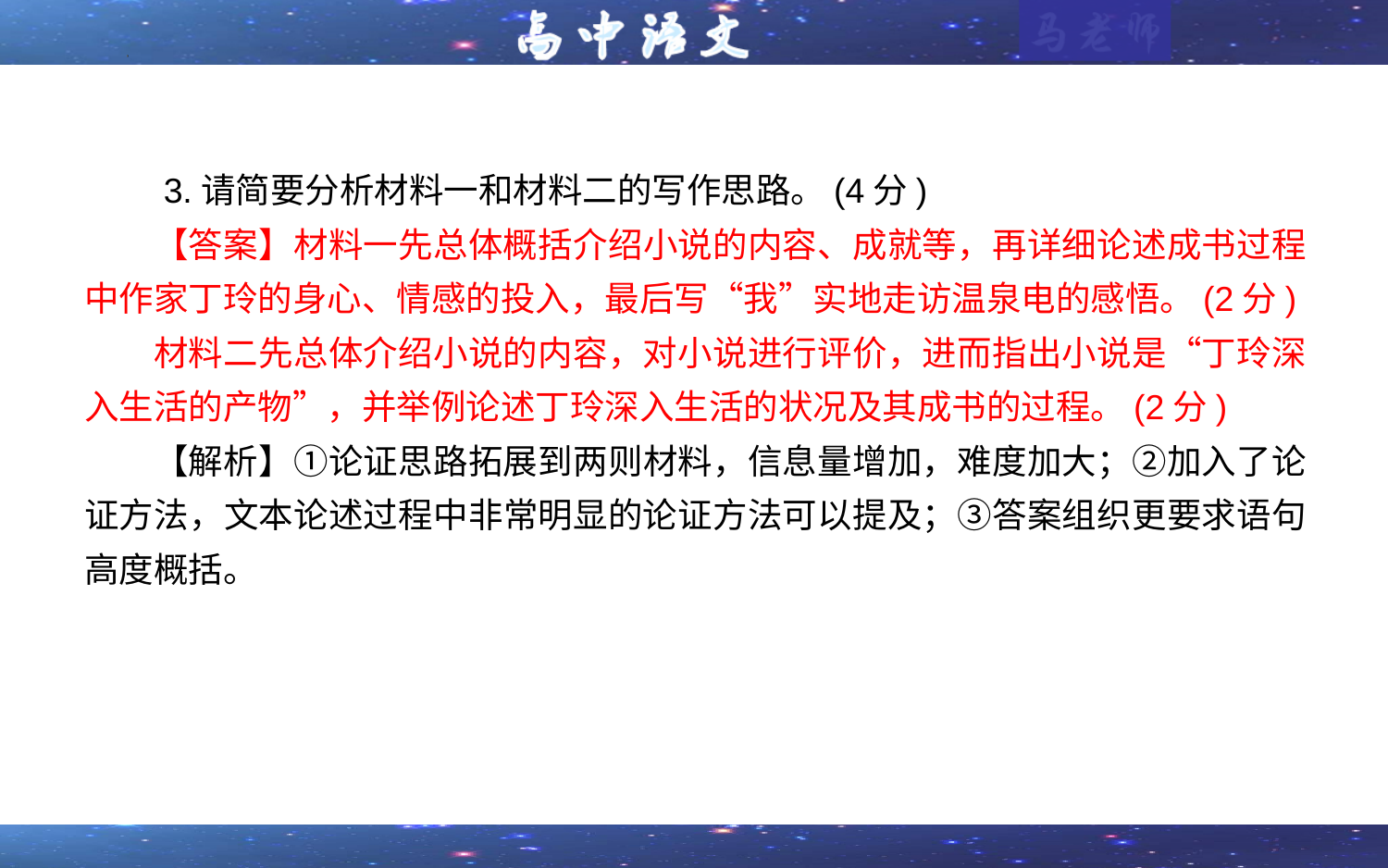

3.请简要分析材料一和材料二的写作思路。(4分)
【答案】材料一先总体概括介绍小说的内容、成就等，再详细论述成书过程中作家丁玲的身心、情感的投入，最后写“我”实地走访温泉电的感悟。(2分)
材料二先总体介绍小说的内容，对小说进行评价，进而指出小说是“丁玲深入生活的产物”，并举例论述丁玲深入生活的状况及其成书的过程。(2分)
【解析】①论证思路拓展到两则材料，信息量增加，难度加大；②加入了论证方法，文本论述过程中非常明显的论证方法可以提及；③答案组织更要求语句高度概括。